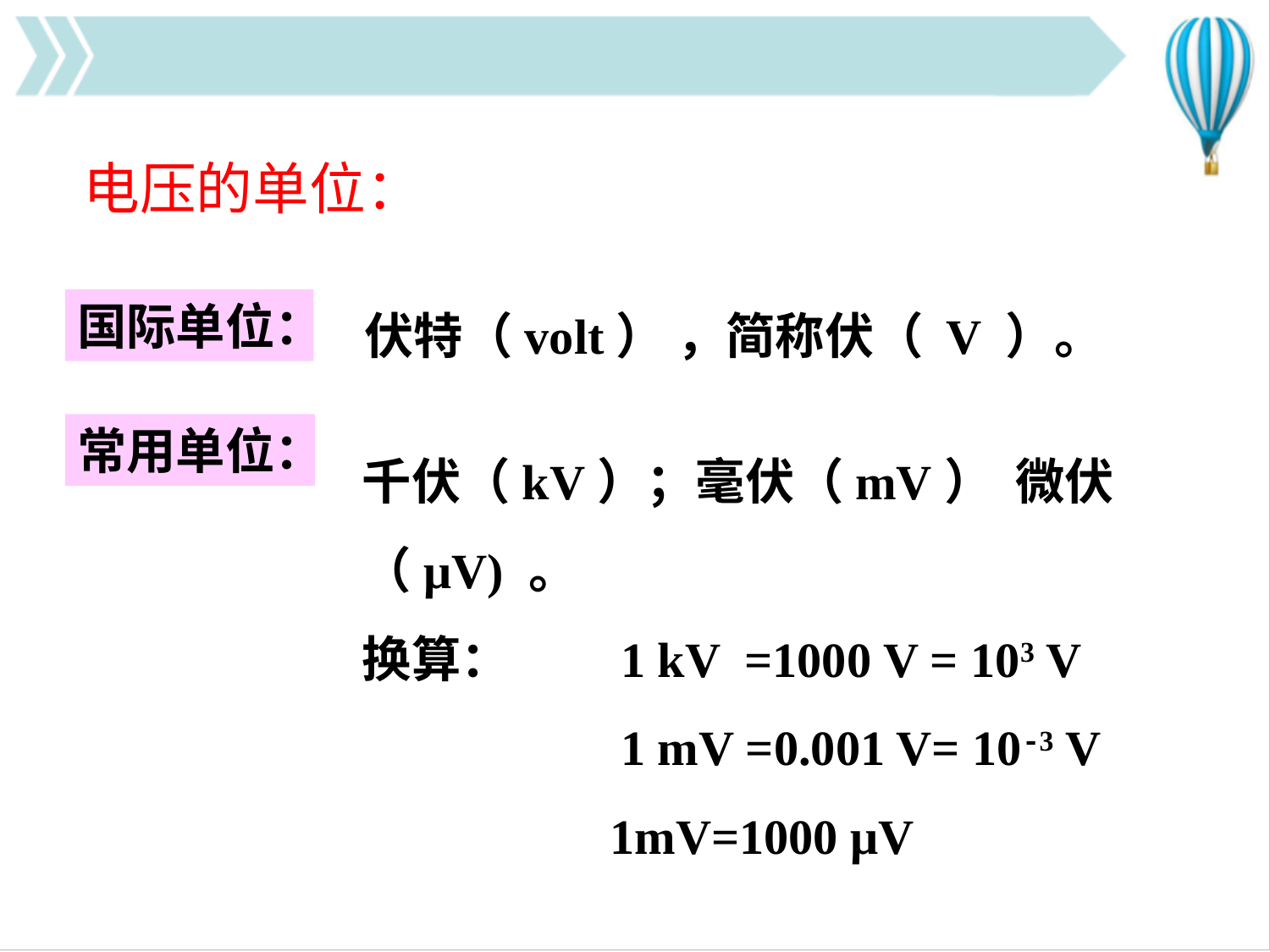

电压的单位：
伏特（volt） ，简称伏（ V ）。
国际单位：
常用单位：
千伏（kV）；毫伏（mV）  微伏（μV) 。
换算：　　1 kV  =1000 V = 103 V
　　　　　1 mV =0.001 V= 10-3 V
                  1mV=1000 μV